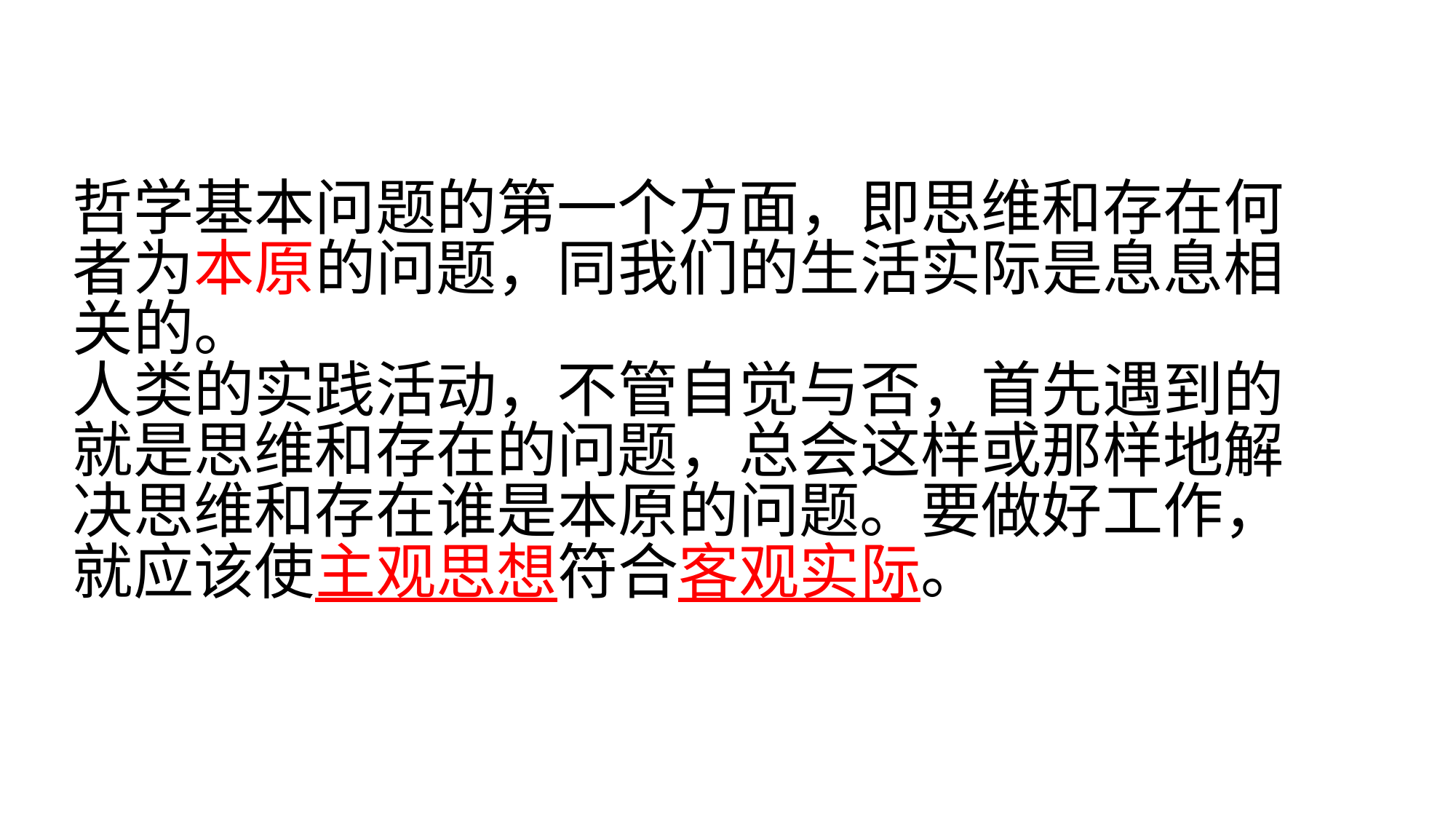

哲学基本问题的第一个方面，即思维和存在何者为本原的问题，同我们的生活实际是息息相关的。
人类的实践活动，不管自觉与否，首先遇到的就是思维和存在的问题，总会这样或那样地解决思维和存在谁是本原的问题。要做好工作，就应该使主观思想符合客观实际。